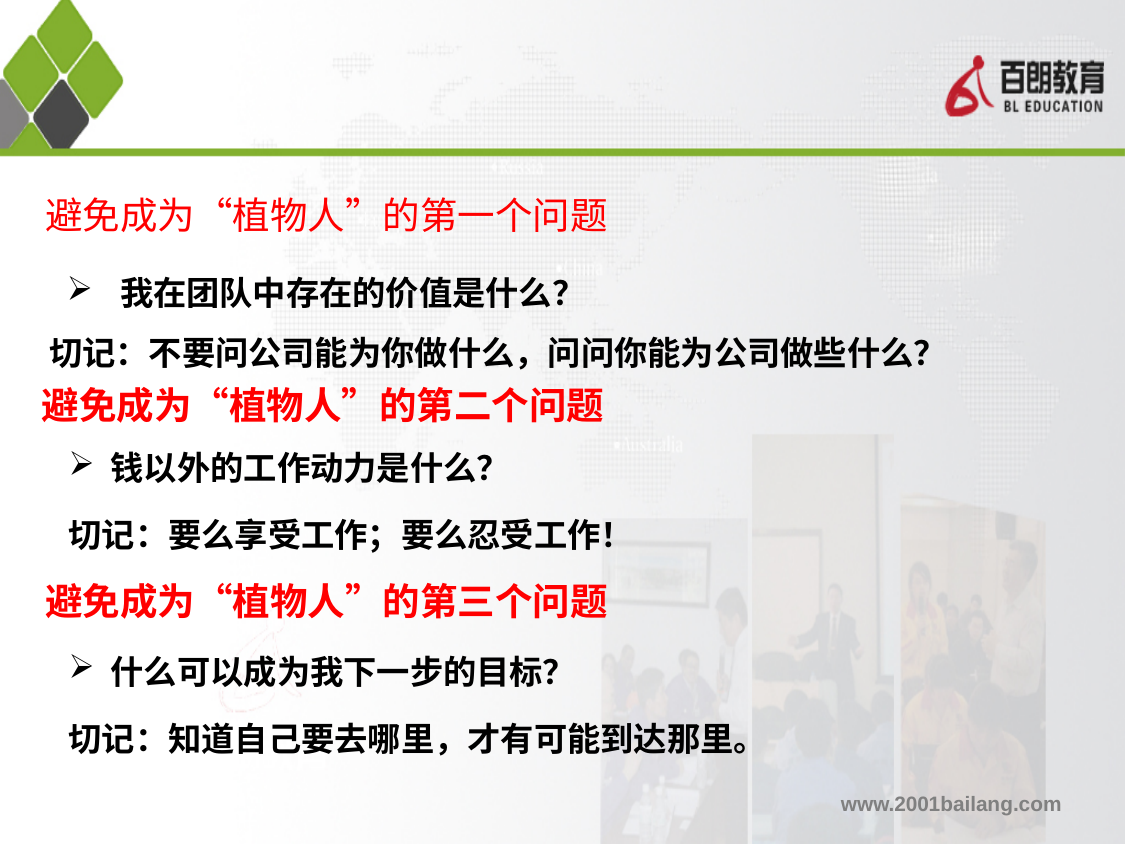

避免成为“植物人”的第一个问题
我在团队中存在的价值是什么？
切记：不要问公司能为你做什么，问问你能为公司做些什么？
避免成为“植物人”的第二个问题
钱以外的工作动力是什么？
切记：要么享受工作；要么忍受工作！
避免成为“植物人”的第三个问题
什么可以成为我下一步的目标？
切记：知道自己要去哪里，才有可能到达那里。